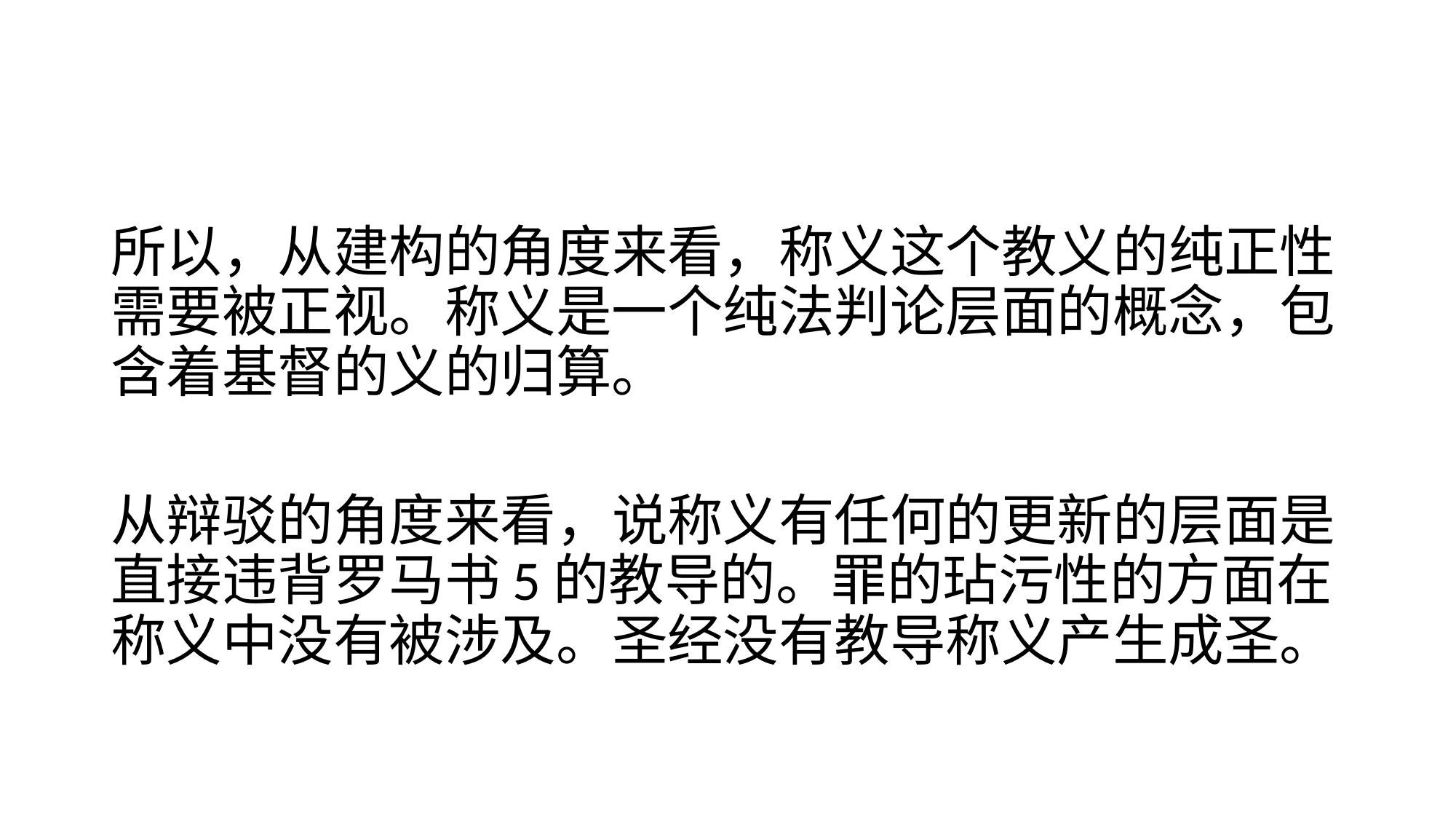

#
所以，从建构的角度来看，称义这个教义的纯正性需要被正视。称义是一个纯法判论层面的概念，包含着基督的义的归算。

从辩驳的角度来看，说称义有任何的更新的层面是直接违背罗马书5的教导的。罪的玷污性的方面在称义中没有被涉及。圣经没有教导称义产生成圣。